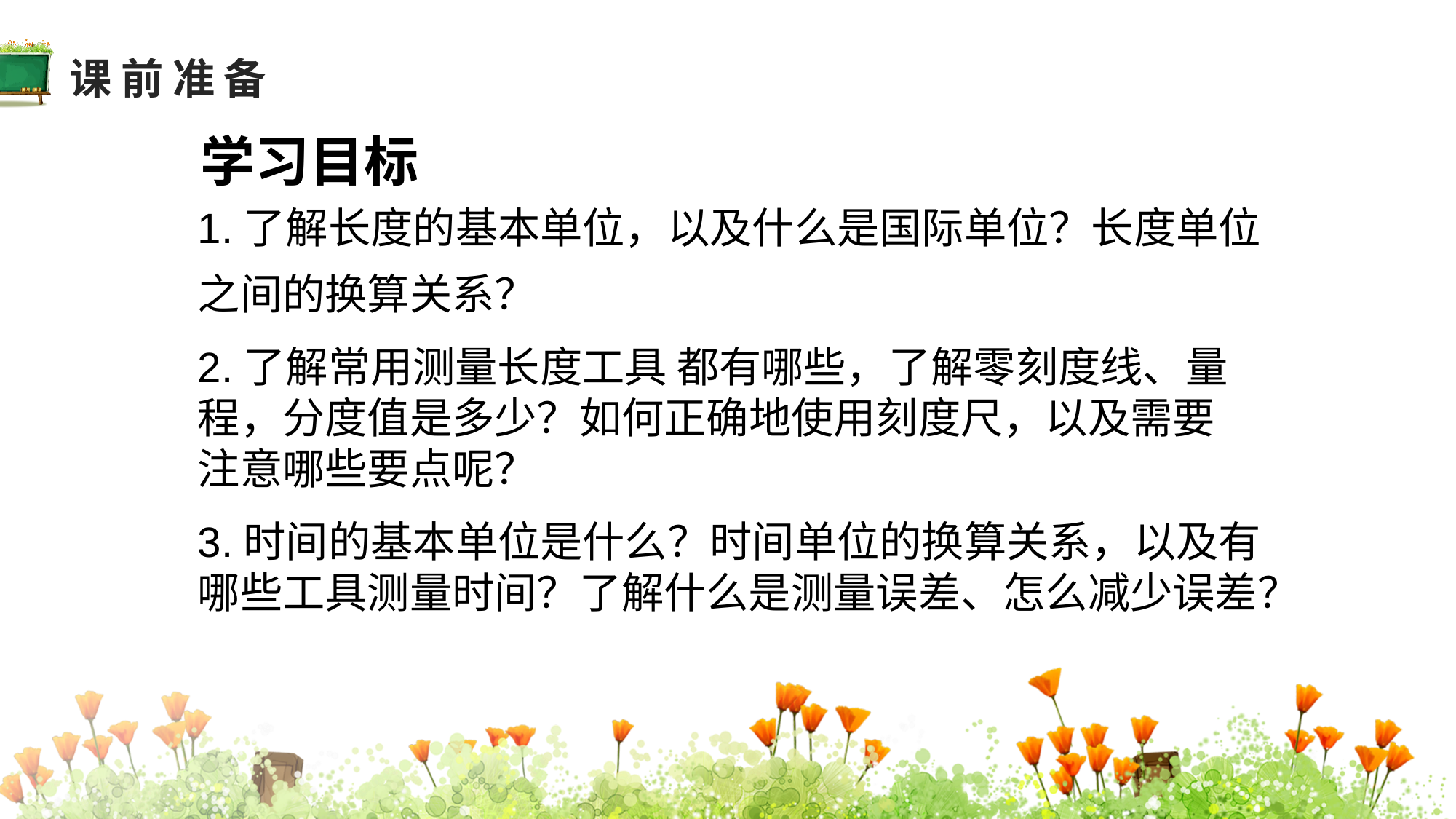

课前准备
学习目标
1.了解长度的基本单位，以及什么是国际单位？长度单位之间的换算关系？
教学分析
2.了解常用测量长度工具 都有哪些，了解零刻度线、量程，分度值是多少？如何正确地使用刻度尺，以及需要注意哪些要点呢？
3.时间的基本单位是什么？时间单位的换算关系，以及有哪些工具测量时间？了解什么是测量误差、怎么减少误差？